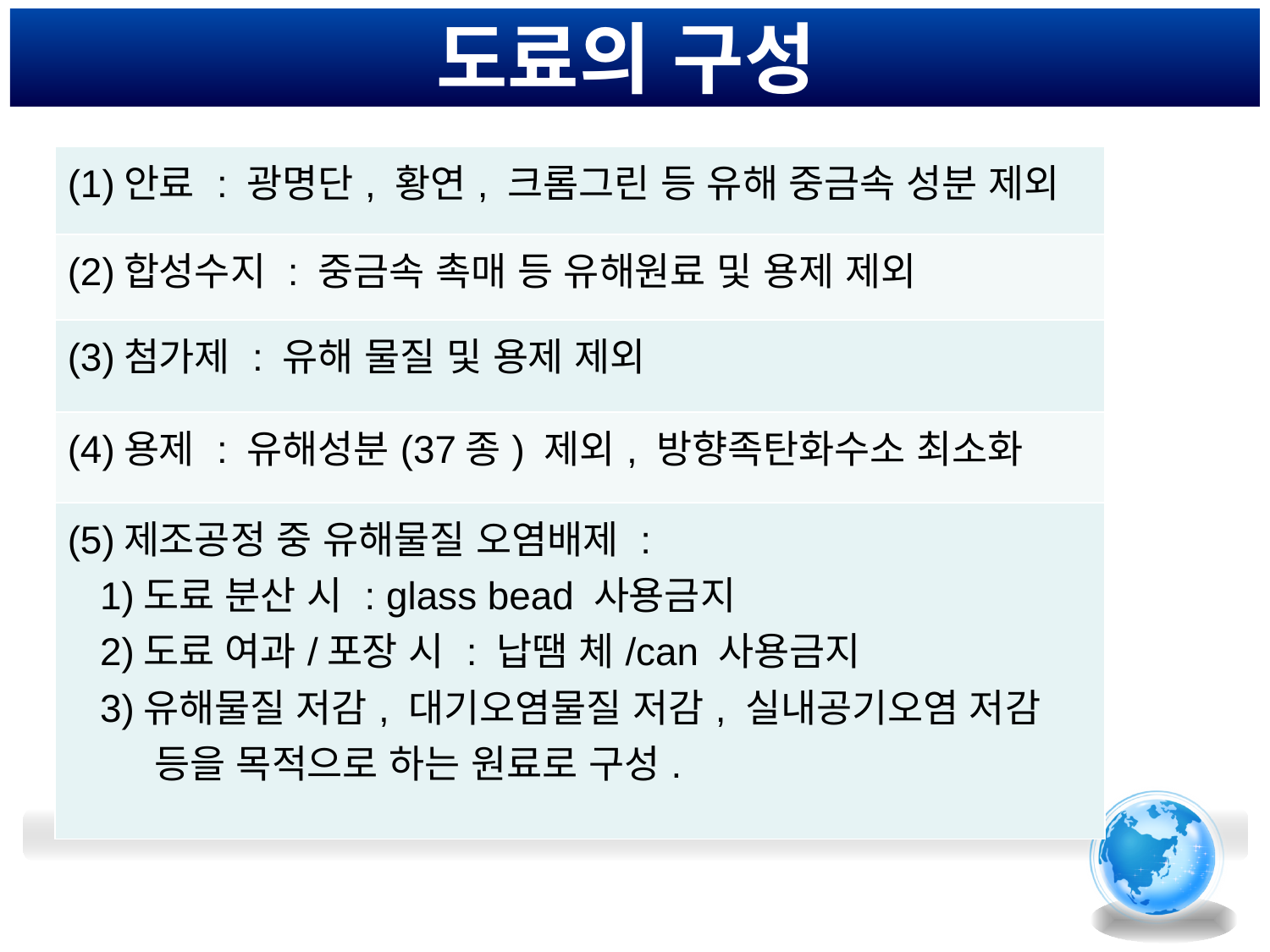

# 도료의 구성
| (1)안료 : 광명단, 황연, 크롬그린 등 유해 중금속 성분 제외 |
| --- |
| (2)합성수지 : 중금속 촉매 등 유해원료 및 용제 제외 |
| (3)첨가제 : 유해 물질 및 용제 제외 |
| (4)용제 : 유해성분(37종) 제외, 방향족탄화수소 최소화 |
| (5)제조공정 중 유해물질 오염배제 : 1)도료 분산 시 : glass bead 사용금지 2)도료 여과/포장 시 : 납땜 체/can 사용금지 3)유해물질 저감, 대기오염물질 저감, 실내공기오염 저감 등을 목적으로 하는 원료로 구성. |